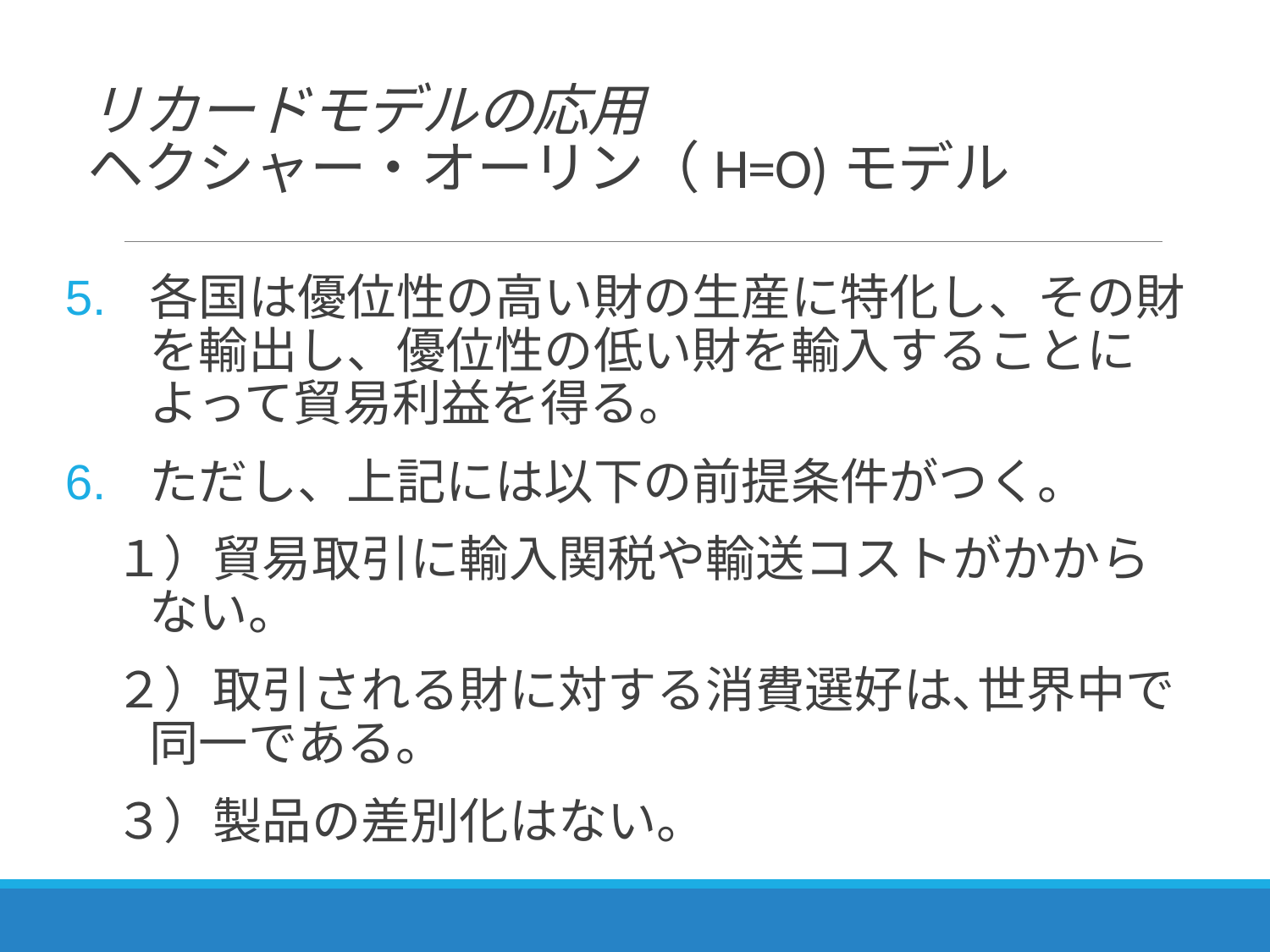

# リカードモデルの応用 ヘクシャー・オーリン（H=O)モデル
各国は優位性の高い財の生産に特化し、その財を輸出し、優位性の低い財を輸入することによって貿易利益を得る。
ただし、上記には以下の前提条件がつく。
　１）貿易取引に輸入関税や輸送コストがかからない。
　２）取引される財に対する消費選好は､世界中で同一である。
　３）製品の差別化はない。